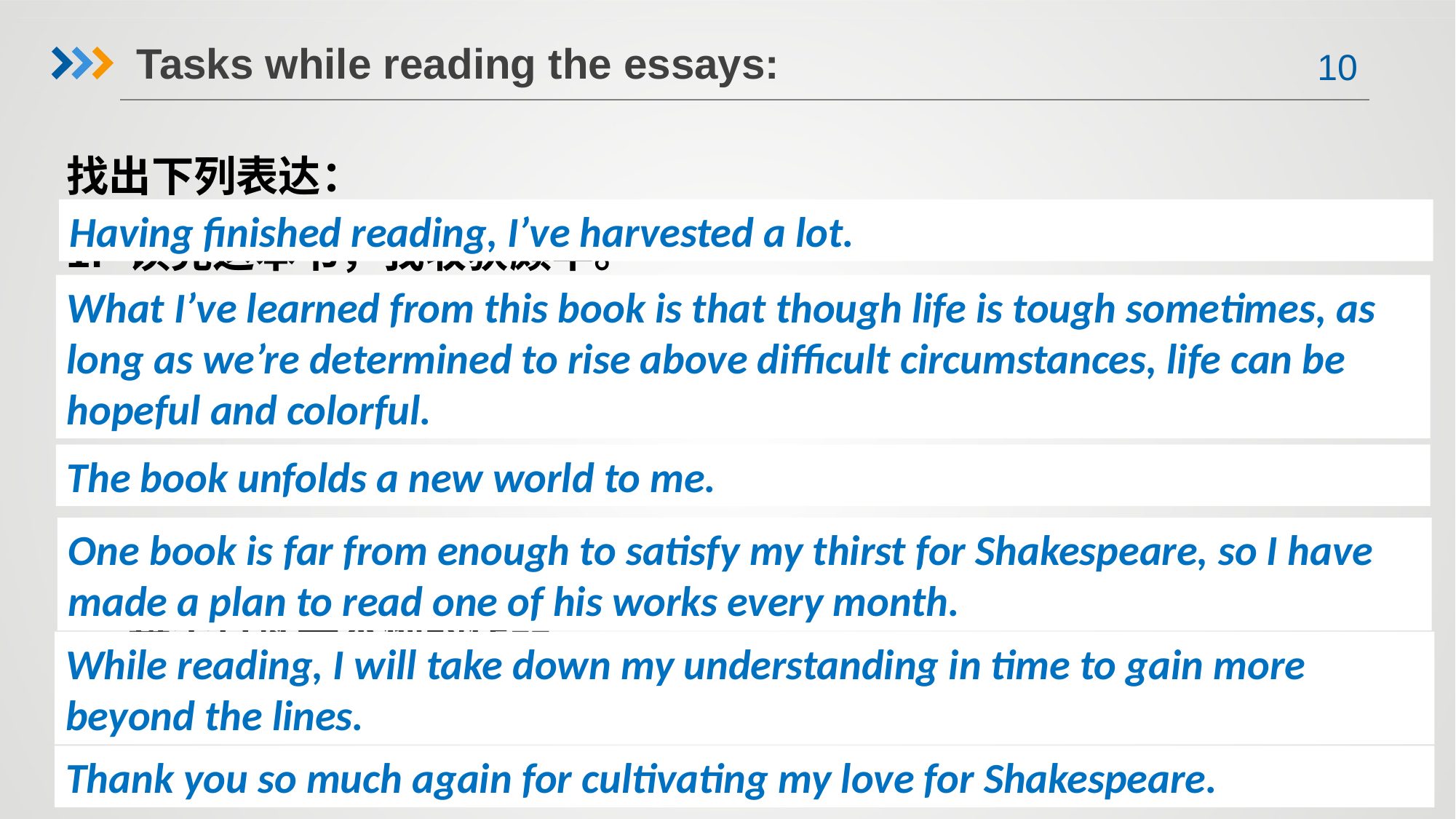

Tasks while reading the essays:
找出下列表达：
读完这本书，我收获颇丰。
我从这本书学到，尽管生活有时很困难，只要我们决定战胜困难，生活也能充满希望和色彩。
这本书向我打开一个新世界。
一本书远不能满足我对莎士比亚的渴望，所以我制定一个计划，打算每个月读一本他的作品。
阅读的时候，我会及时记录我的理解，去获得更多书中的言外之意。
再次感谢您培养了我对莎士比亚的热爱。
Having finished reading, I’ve harvested a lot.
What I’ve learned from this book is that though life is tough sometimes, as long as we’re determined to rise above difficult circumstances, life can be hopeful and colorful.
The book unfolds a new world to me.
One book is far from enough to satisfy my thirst for Shakespeare, so I have made a plan to read one of his works every month.
While reading, I will take down my understanding in time to gain more beyond the lines.
Thank you so much again for cultivating my love for Shakespeare.